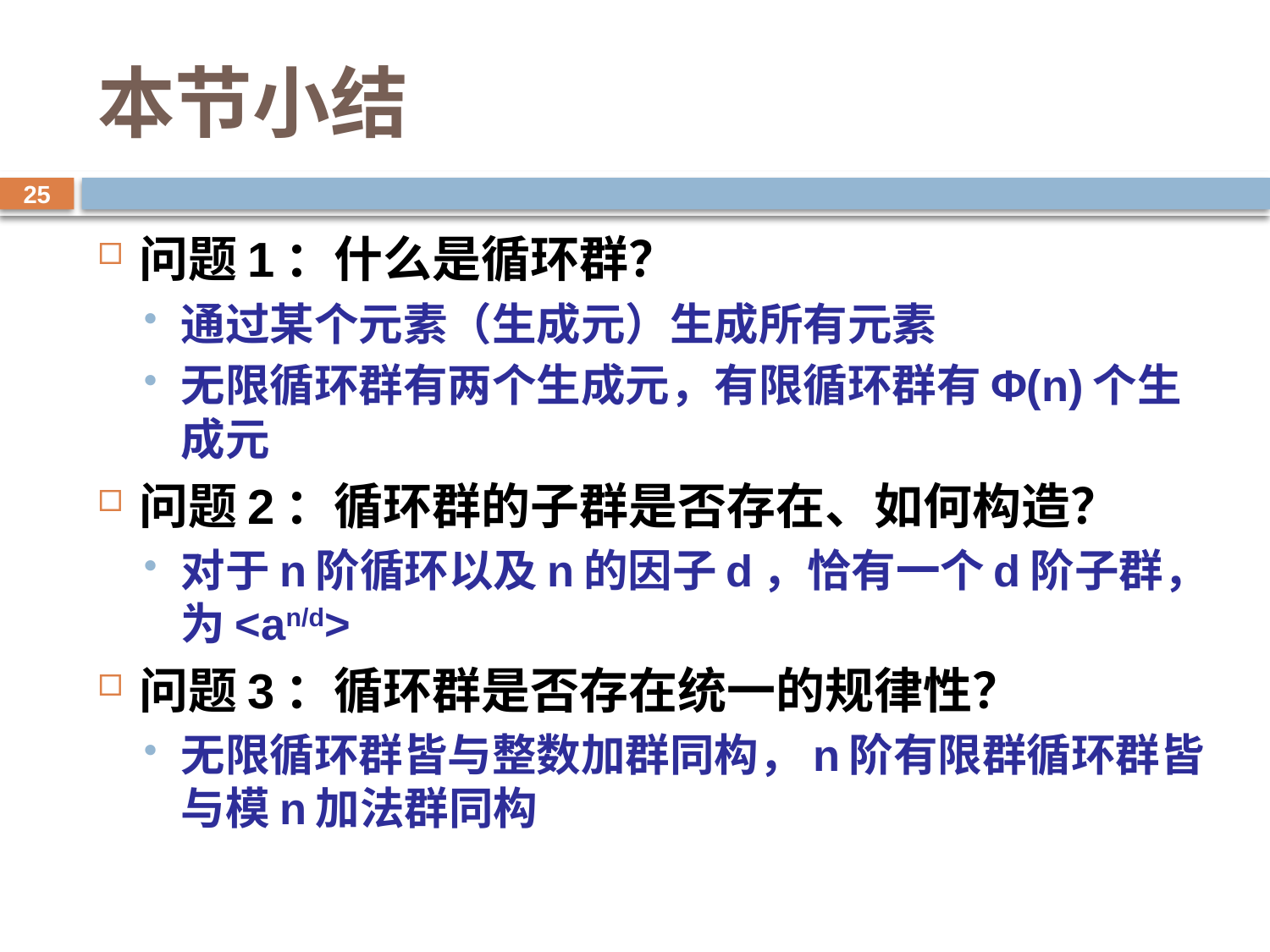

# 本节小结
25
问题1：什么是循环群？
通过某个元素（生成元）生成所有元素
无限循环群有两个生成元，有限循环群有Φ(n)个生成元
问题2：循环群的子群是否存在、如何构造？
对于n阶循环以及n的因子d，恰有一个d阶子群，为<an/d>
问题3：循环群是否存在统一的规律性？
无限循环群皆与整数加群同构，n阶有限群循环群皆与模n加法群同构